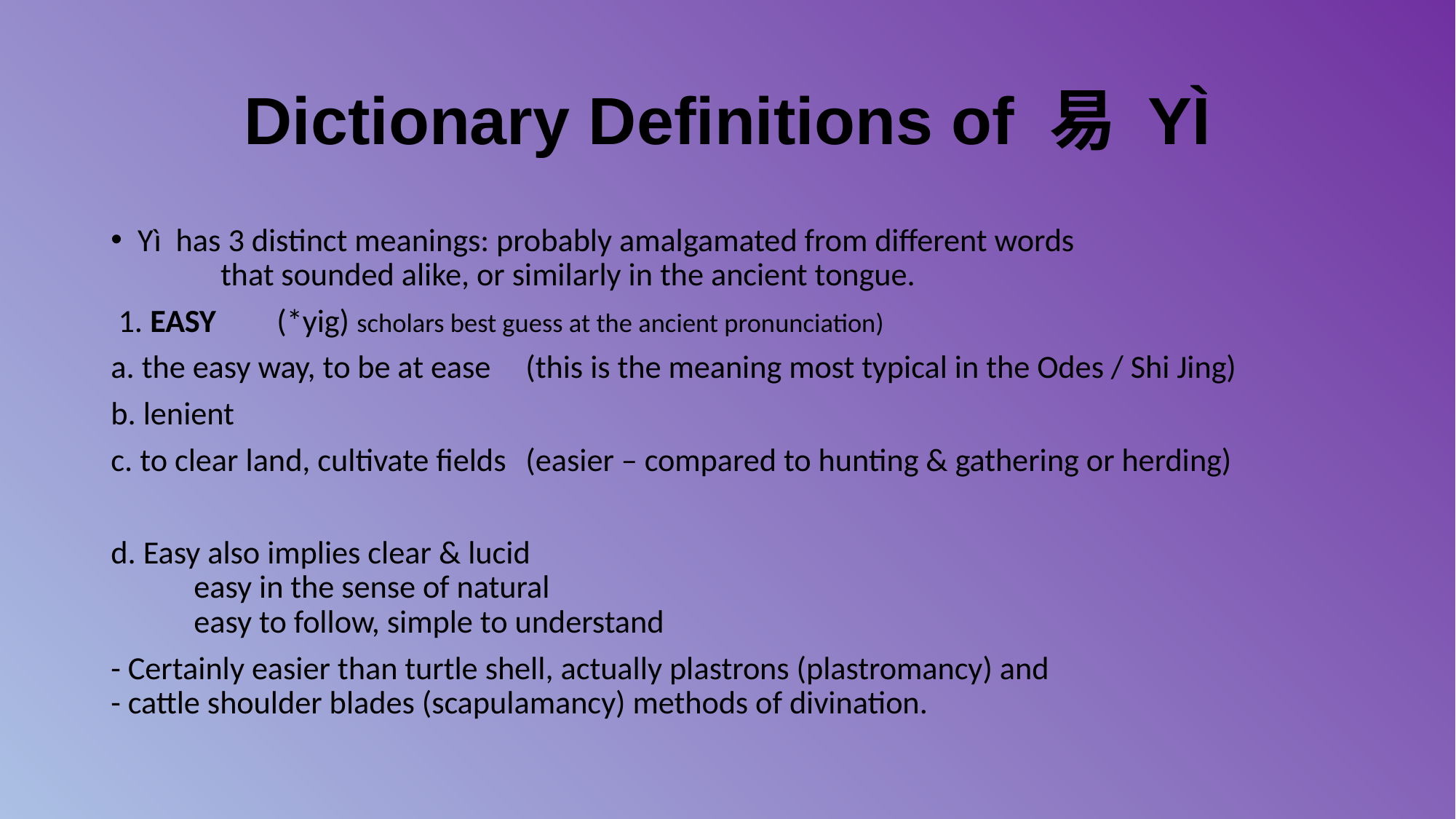

# Dictionary Definitions of 易 YÌ
Yì  has 3 distinct meanings: probably amalgamated from different words
	that sounded alike, or similarly in the ancient tongue.
 1. EASY 			(*yig) scholars best guess at the ancient pronunciation)
a. the easy way, to be at ease	(this is the meaning most typical in the Odes / Shi Jing)
b. lenient
c. to clear land, cultivate fields	(easier – compared to hunting & gathering or herding)

d. Easy also implies clear & lucid
	easy in the sense of natural
	easy to follow, simple to understand
- Certainly easier than turtle shell, actually plastrons (plastromancy) and
- cattle shoulder blades (scapulamancy) methods of divination.